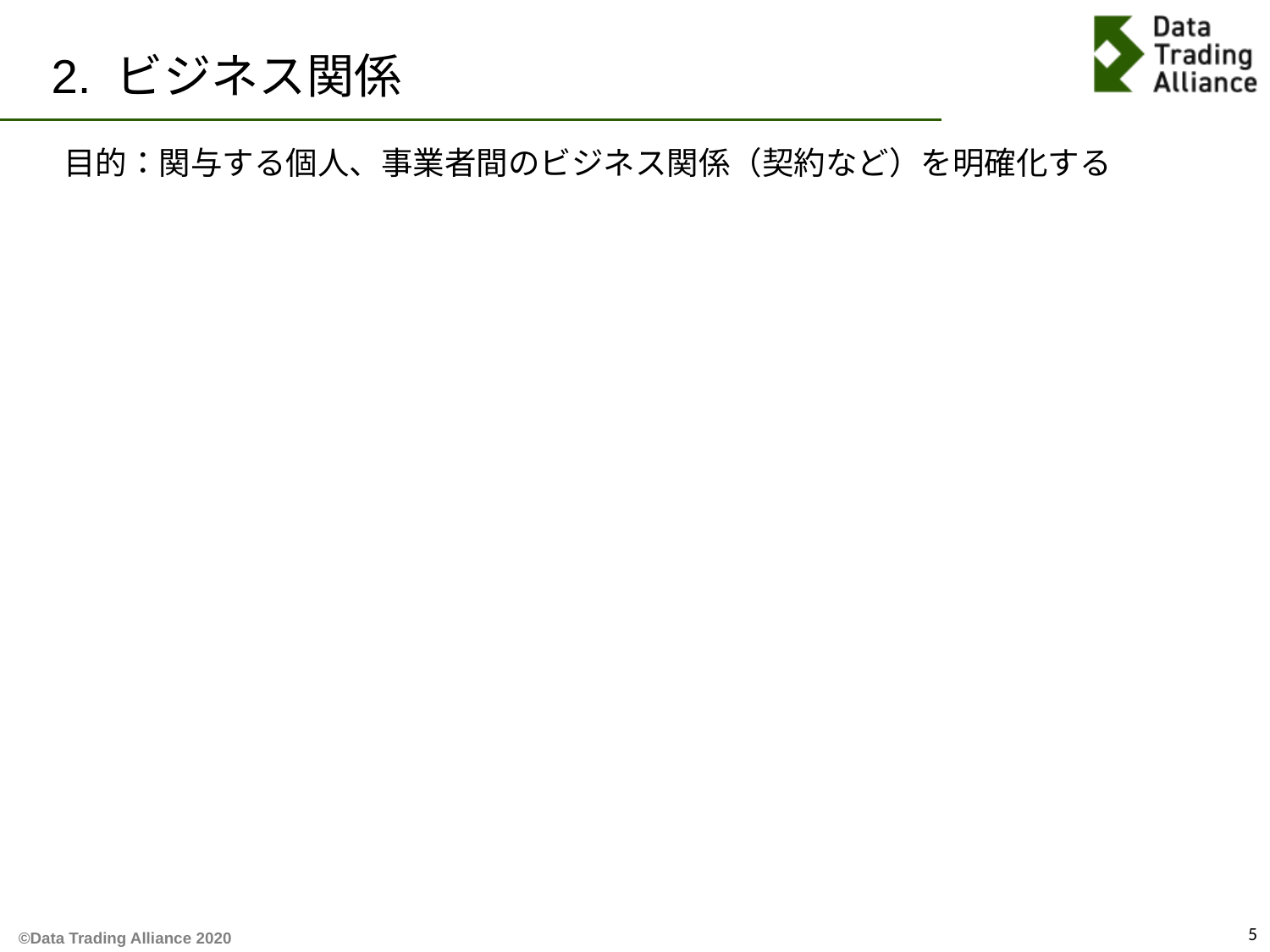

# 2. ビジネス関係
目的：関与する個人、事業者間のビジネス関係（契約など）を明確化する
5